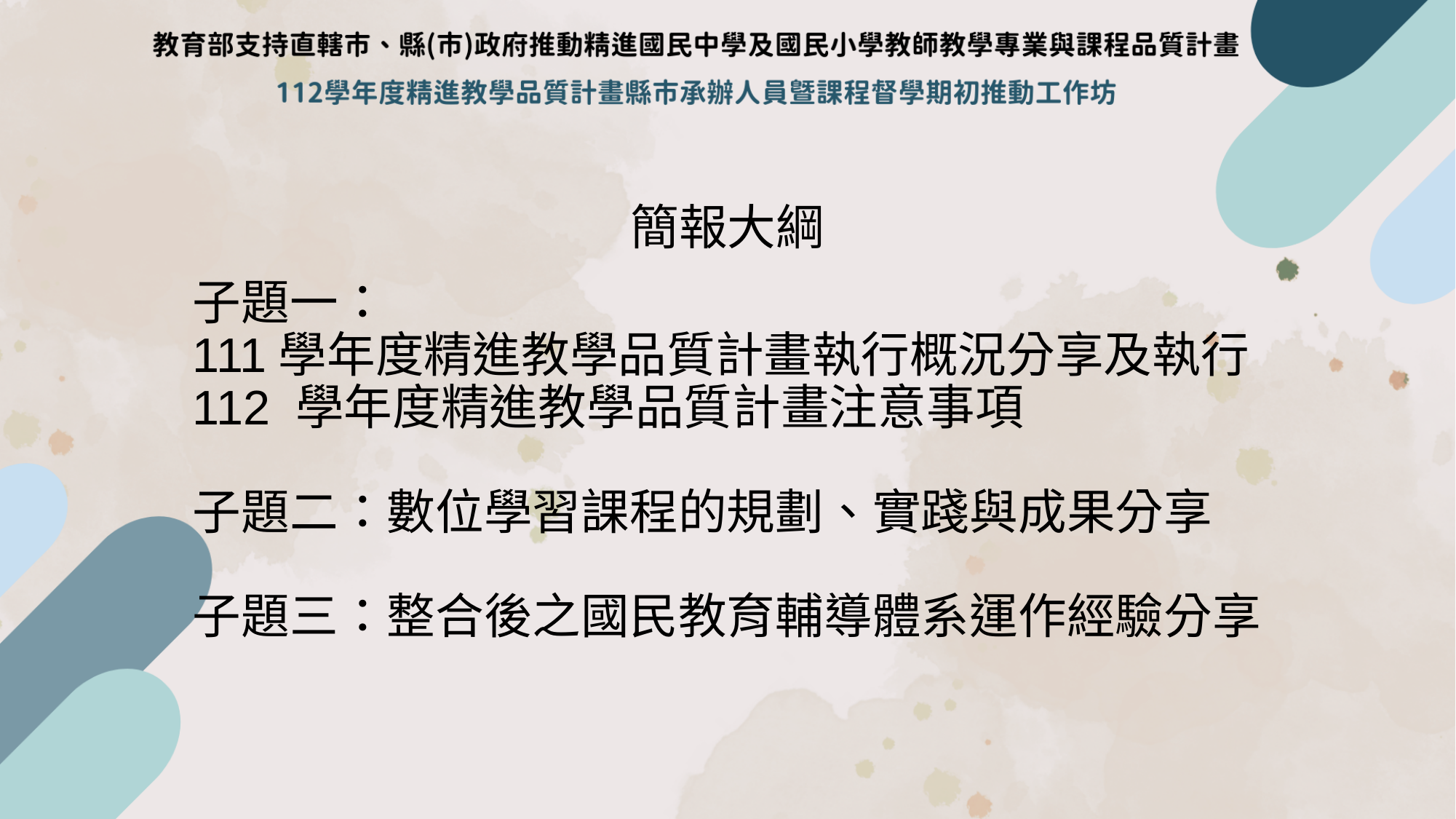

簡報大綱
# 子題一： 111學年度精進教學品質計畫執行概況分享及執行112 學年度精進教學品質計畫注意事項 子題二：數位學習課程的規劃、實踐與成果分享 子題三：整合後之國民教育輔導體系運作經驗分享